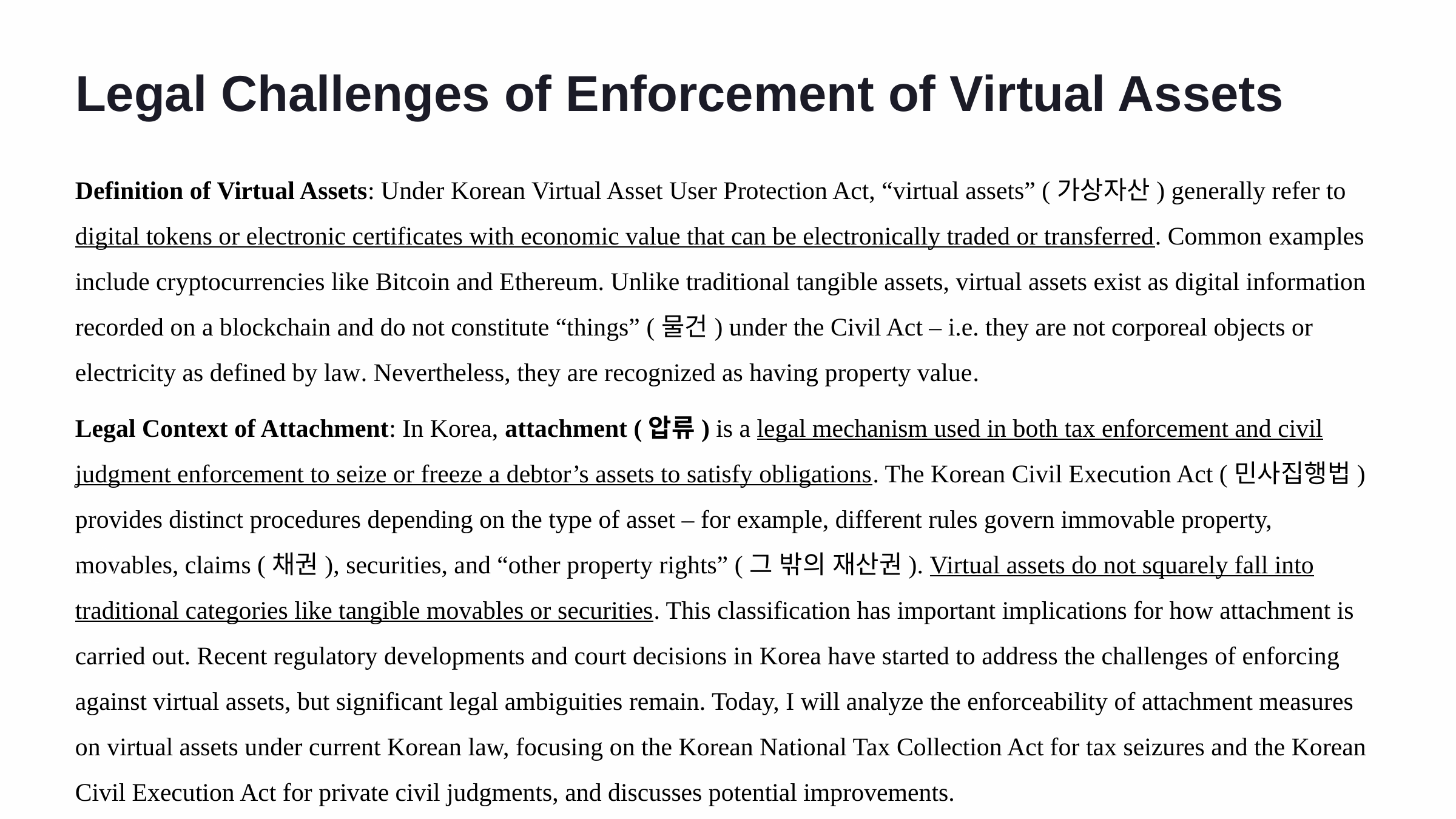

Legal Challenges of Enforcement of Virtual Assets
Definition of Virtual Assets: Under Korean Virtual Asset User Protection Act, “virtual assets” (가상자산) generally refer to digital tokens or electronic certificates with economic value that can be electronically traded or transferred​. Common examples include cryptocurrencies like Bitcoin and Ethereum. Unlike traditional tangible assets, virtual assets exist as digital information recorded on a blockchain and do not constitute “things” (물건) under the Civil Act – i.e. they are not corporeal objects or electricity as defined by law​. Nevertheless, they are recognized as having property value​.
Legal Context of Attachment: In Korea, attachment (압류) is a legal mechanism used in both tax enforcement and civil judgment enforcement to seize or freeze a debtor’s assets to satisfy obligations. The Korean Civil Execution Act (민사집행법) provides distinct procedures depending on the type of asset – for example, different rules govern immovable property, movables, claims (채권), securities, and “other property rights” (그 밖의 재산권)​. Virtual assets do not squarely fall into traditional categories like tangible movables or securities. This classification has important implications for how attachment is carried out. Recent regulatory developments and court decisions in Korea have started to address the challenges of enforcing against virtual assets, but significant legal ambiguities remain. Today, I will analyze the enforceability of attachment measures on virtual assets under current Korean law, focusing on the Korean National Tax Collection Act for tax seizures and the Korean Civil Execution Act for private civil judgments, and discusses potential improvements.